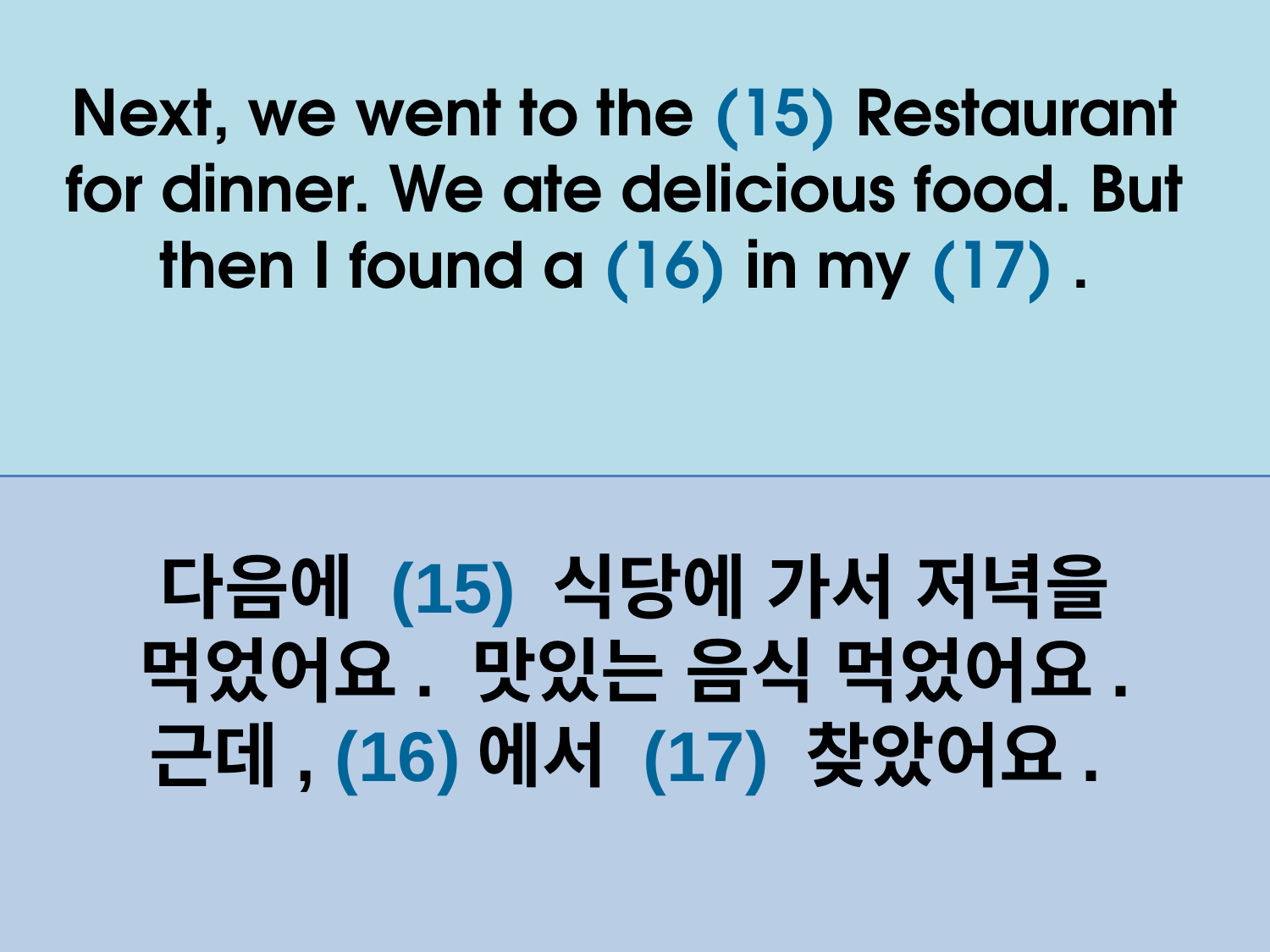

Next, we went to the (15) Restaurant for dinner. We ate delicious food. But then I found a (16) in my (17) .

다음에 (15) 식당에 가서 저녁을 먹었어요. 맛있는 음식 먹었어요. 근데, (16)에서 (17) 찾았어요.